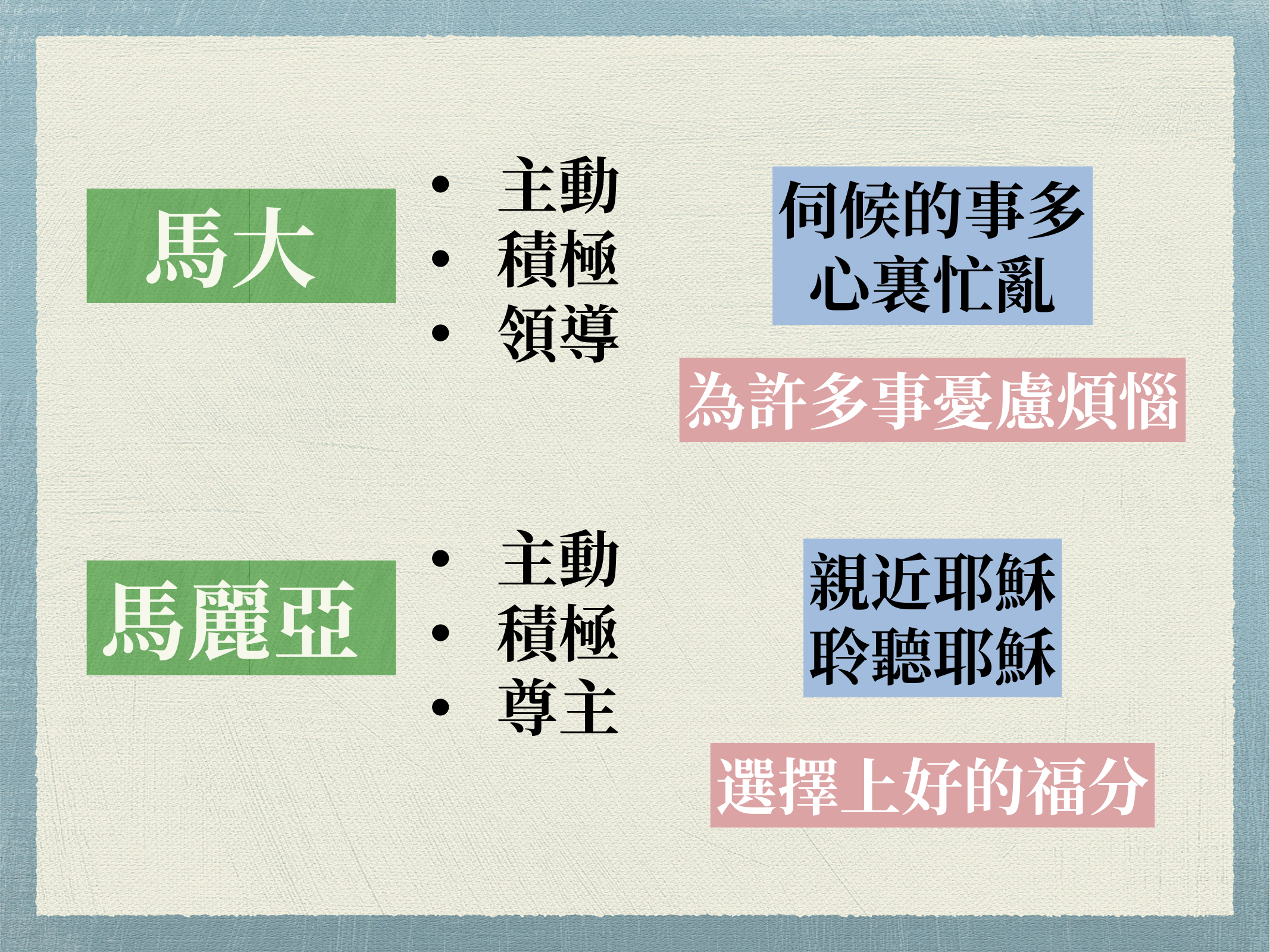

主動
積極
領導
伺候的事多
心裏忙亂
馬大
為許多事憂慮煩惱
主動
積極
尊主
親近耶穌
聆聽耶穌
馬麗亞
選擇上好的福分